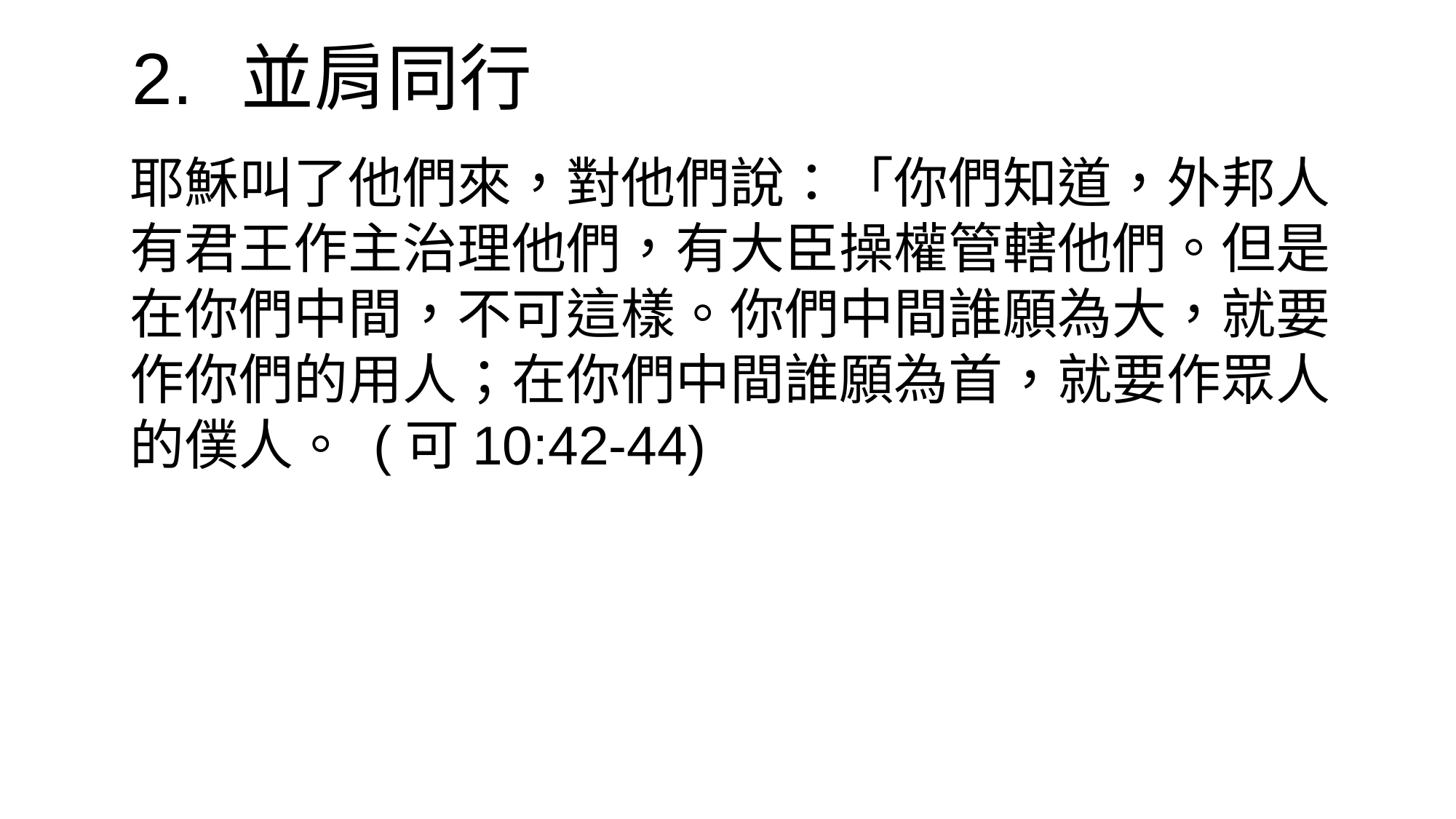

並肩同行
耶穌叫了他們來，對他們說：「你們知道，外邦人有君王作主治理他們，有大臣操權管轄他們。但是在你們中間，不可這樣。你們中間誰願為大，就要作你們的用人；在你們中間誰願為首，就要作眾人的僕人。 (可10:42-44)